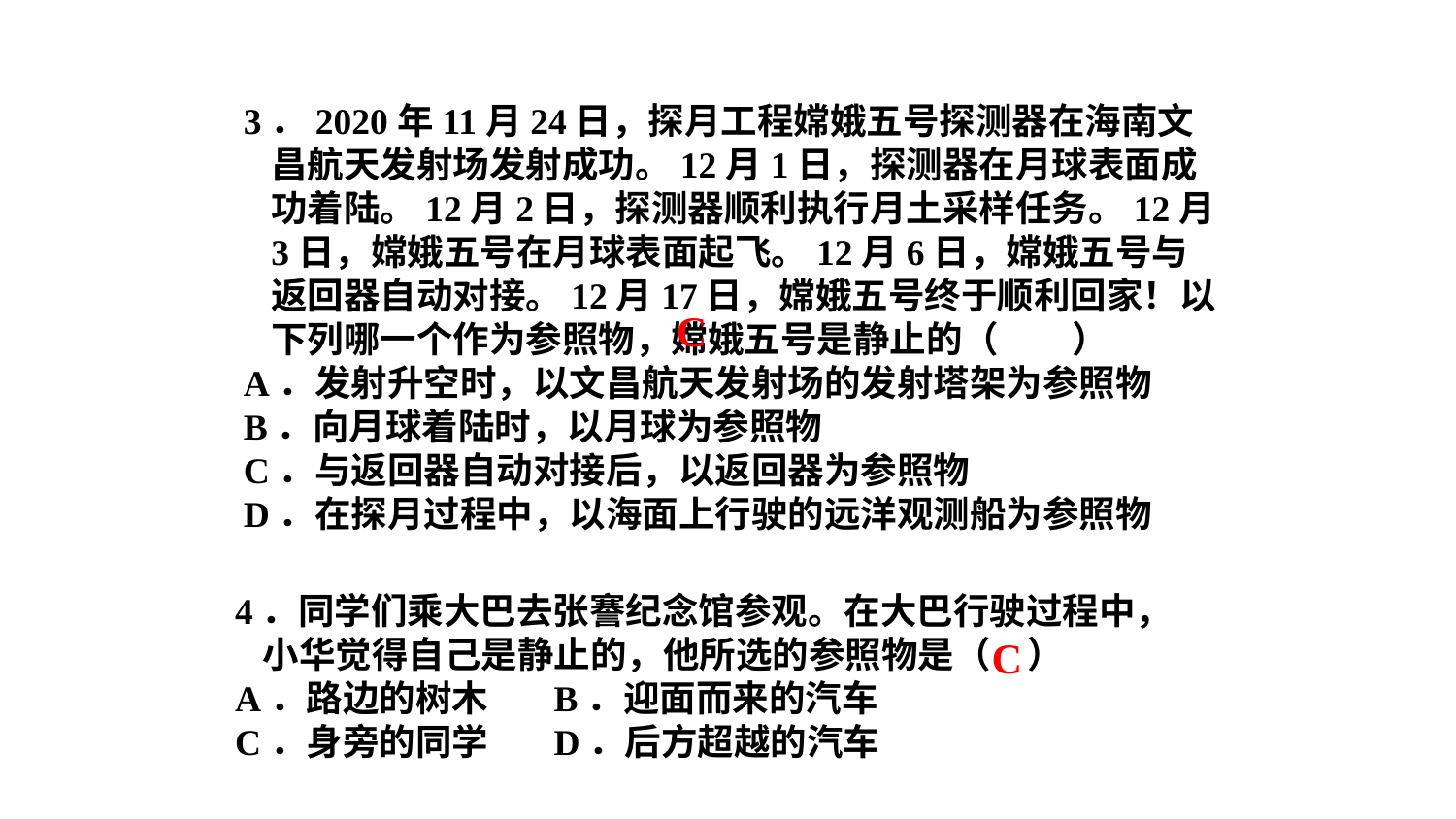

3．2020年11月24日，探月工程嫦娥五号探测器在海南文昌航天发射场发射成功。12月1日，探测器在月球表面成功着陆。12月2日，探测器顺利执行月土采样任务。12月3日，嫦娥五号在月球表面起飞。12月6日，嫦娥五号与返回器自动对接。12月17日，嫦娥五号终于顺利回家！以下列哪一个作为参照物，嫦娥五号是静止的（　　）
A．发射升空时，以文昌航天发射场的发射塔架为参照物
B．向月球着陆时，以月球为参照物
C．与返回器自动对接后，以返回器为参照物
D．在探月过程中，以海面上行驶的远洋观测船为参照物
C
4．同学们乘大巴去张謇纪念馆参观。在大巴行驶过程中，小华觉得自己是静止的，他所选的参照物是（　）
A．路边的树木	B．迎面而来的汽车
C．身旁的同学	D．后方超越的汽车
C